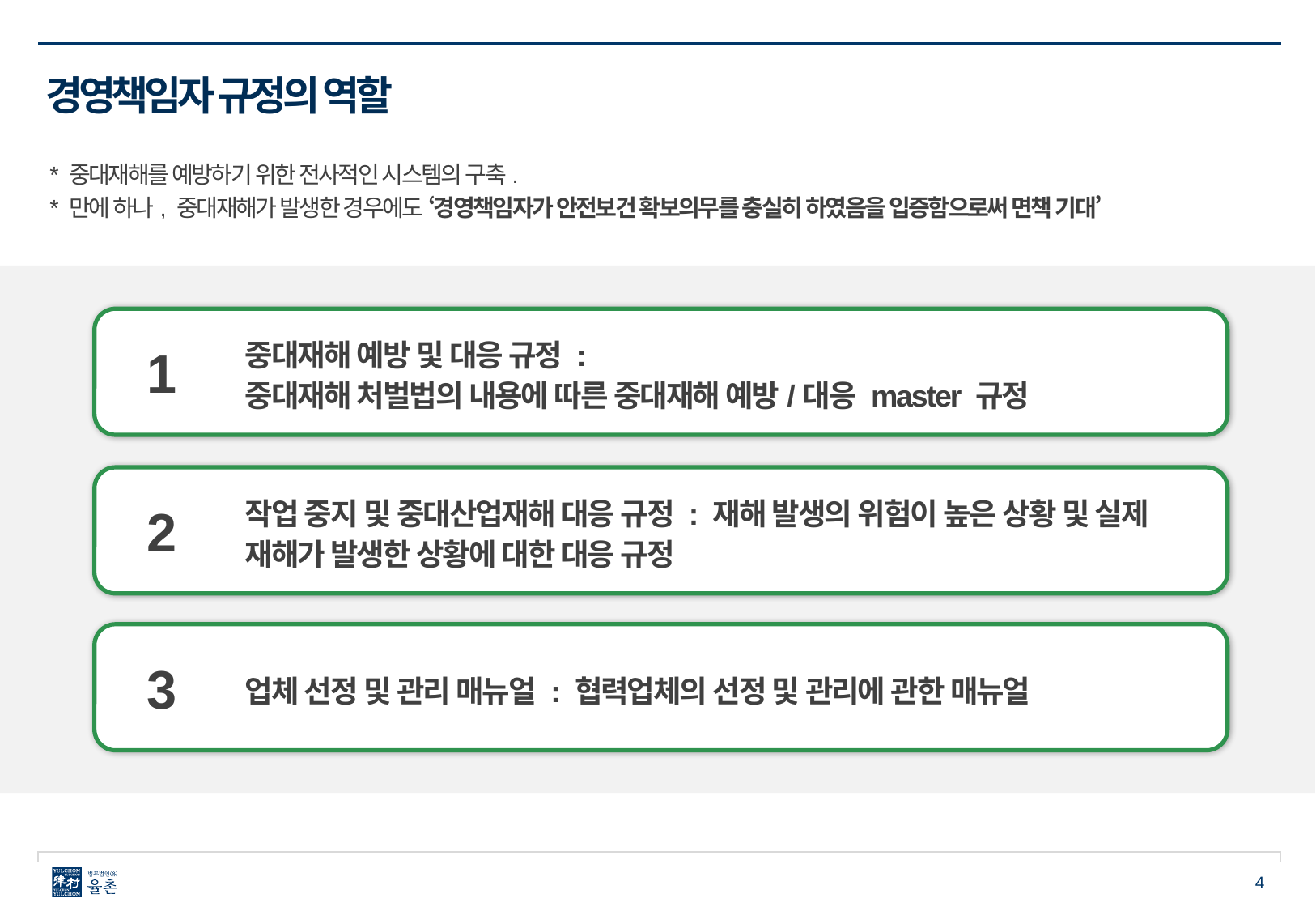

경영책임자 규정의 역할
* 중대재해를 예방하기 위한 전사적인 시스템의 구축.
* 만에 하나, 중대재해가 발생한 경우에도 ‘경영책임자가 안전보건 확보의무를 충실히 하였음을 입증함으로써 면책 기대’

중대재해 예방 및 대응 규정 :
중대재해 처벌법의 내용에 따른 중대재해 예방/대응 master 규정
1

작업 중지 및 중대산업재해 대응 규정 : 재해 발생의 위험이 높은 상황 및 실제 재해가 발생한 상황에 대한 대응 규정
2

3
업체 선정 및 관리 매뉴얼 : 협력업체의 선정 및 관리에 관한 매뉴얼
4